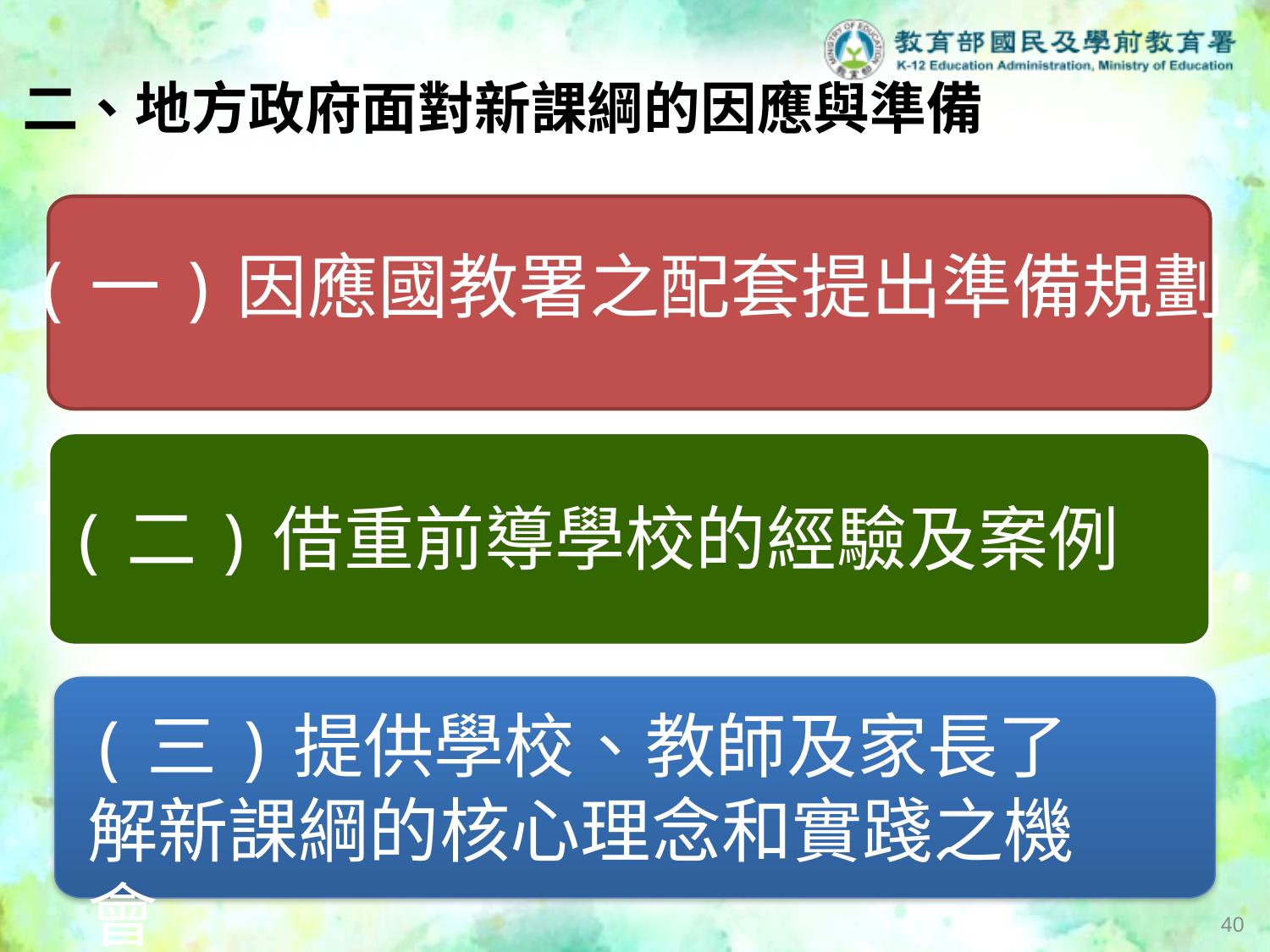

二、地方政府面對新課綱的因應與準備

(一)因應國教署之配套提出準備規劃

(二)借重前導學校的經驗及案例

(三)提供學校、教師及家長了解新課綱的核心理念和實踐之機會
40